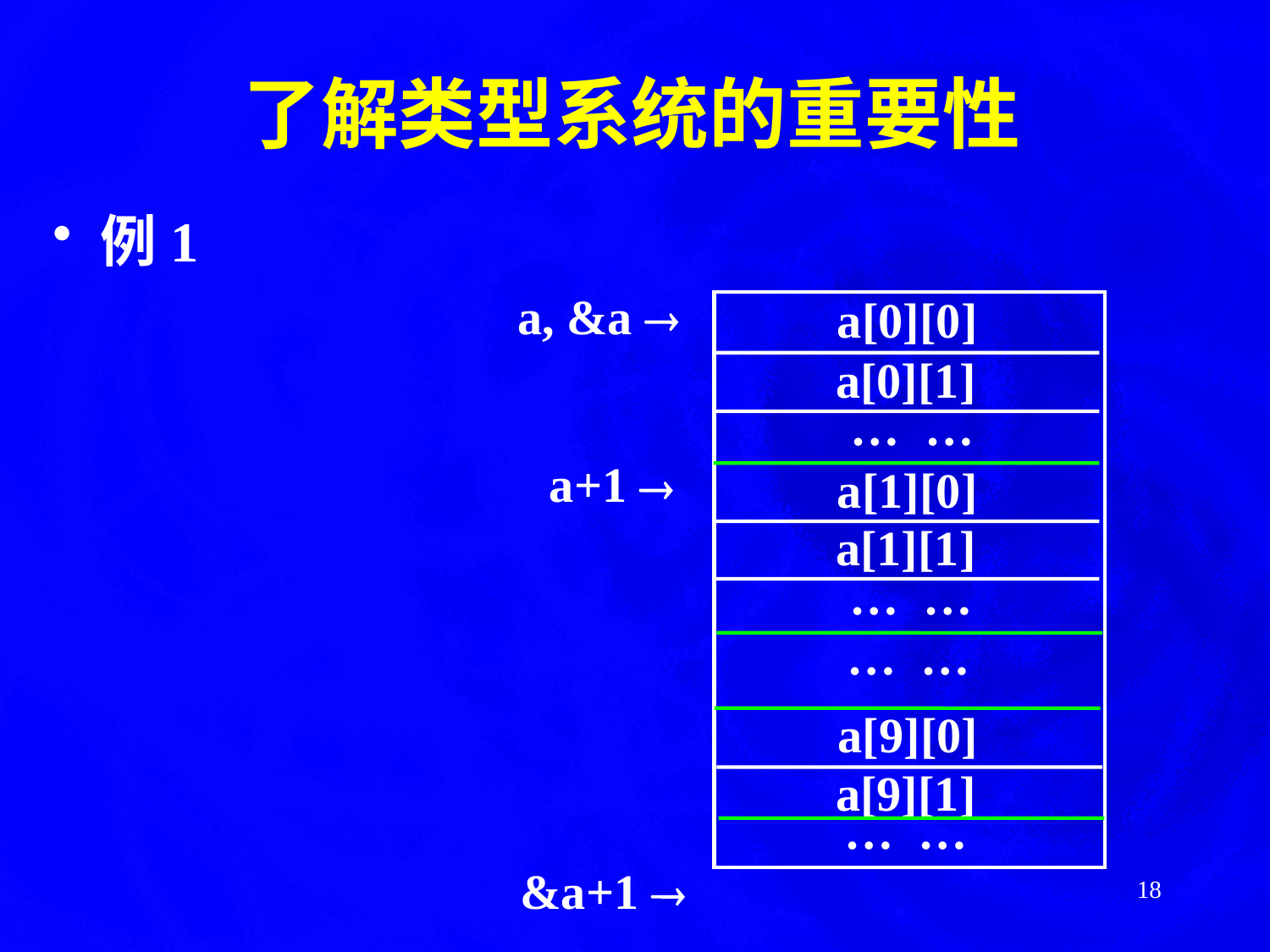

# 了解类型系统的重要性
例1

a[0][0]
a[0][1]

…  …

a, &a →

a[1][0]

a[1][1]

…  …

…  …

a[9][0]

a[9][1]

…  …
   a+1 →
&a+1 →
18